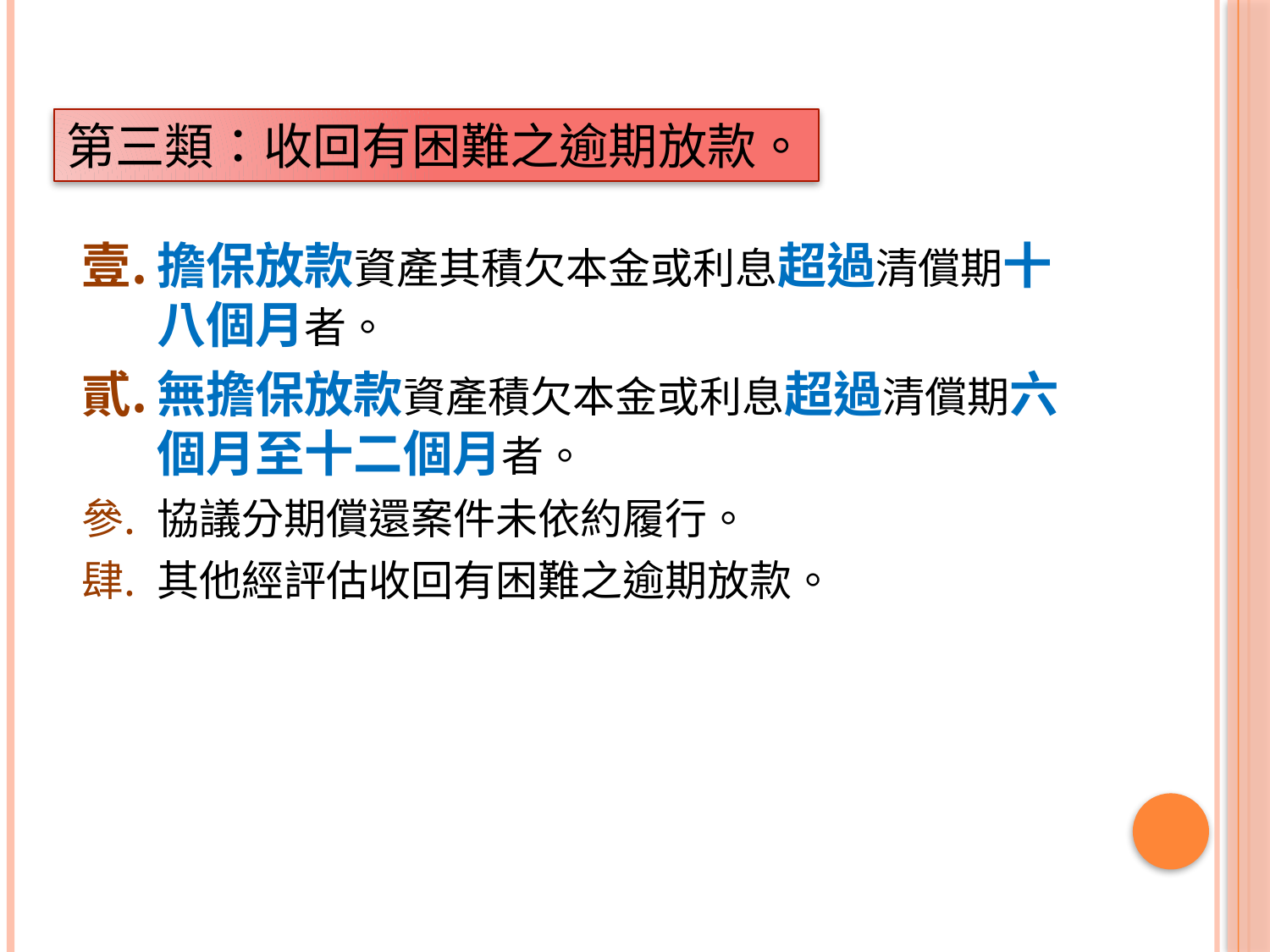

第三類：收回有困難之逾期放款。
擔保放款資產其積欠本金或利息超過清償期十八個月者。
無擔保放款資產積欠本金或利息超過清償期六個月至十二個月者。
協議分期償還案件未依約履行。
其他經評估收回有困難之逾期放款。